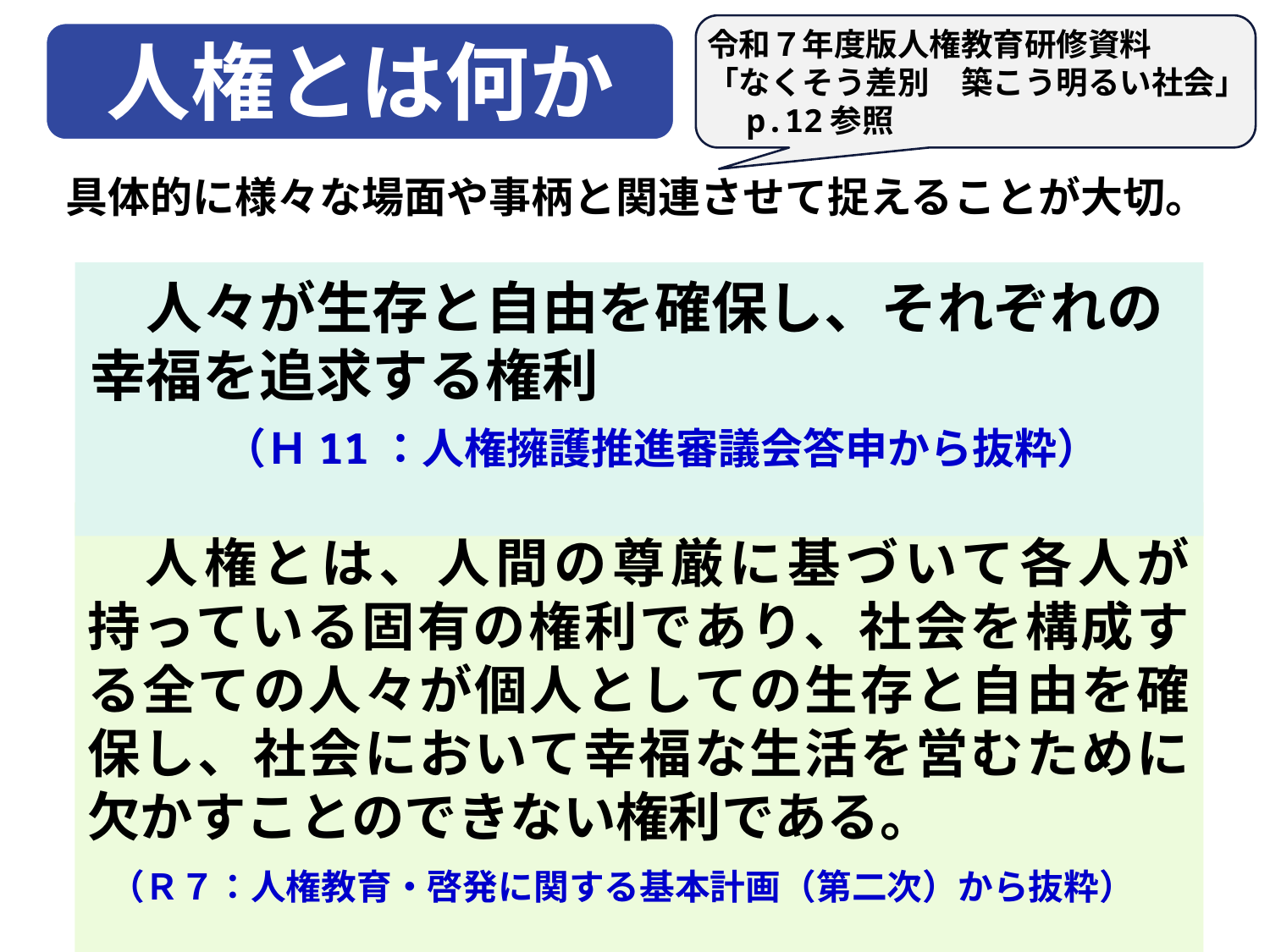

令和７年度版人権教育研修資料
「なくそう差別　築こう明るい社会」
　p.12参照
人権とは何か

具体的に様々な場面や事柄と関連させて捉えることが大切。
　人々が生存と自由を確保し、それぞれの幸福を追求する権利　　
　      （Ｈ11：人権擁護推進審議会答申から抜粋）

　人権とは、人間の尊厳に基づいて各人が持っている固有の権利であり、社会を構成する全ての人々が個人としての生存と自由を確保し、社会において幸福な生活を営むために欠かすことのできない権利である。
（Ｒ７：人権教育・啓発に関する基本計画（第二次）から抜粋）